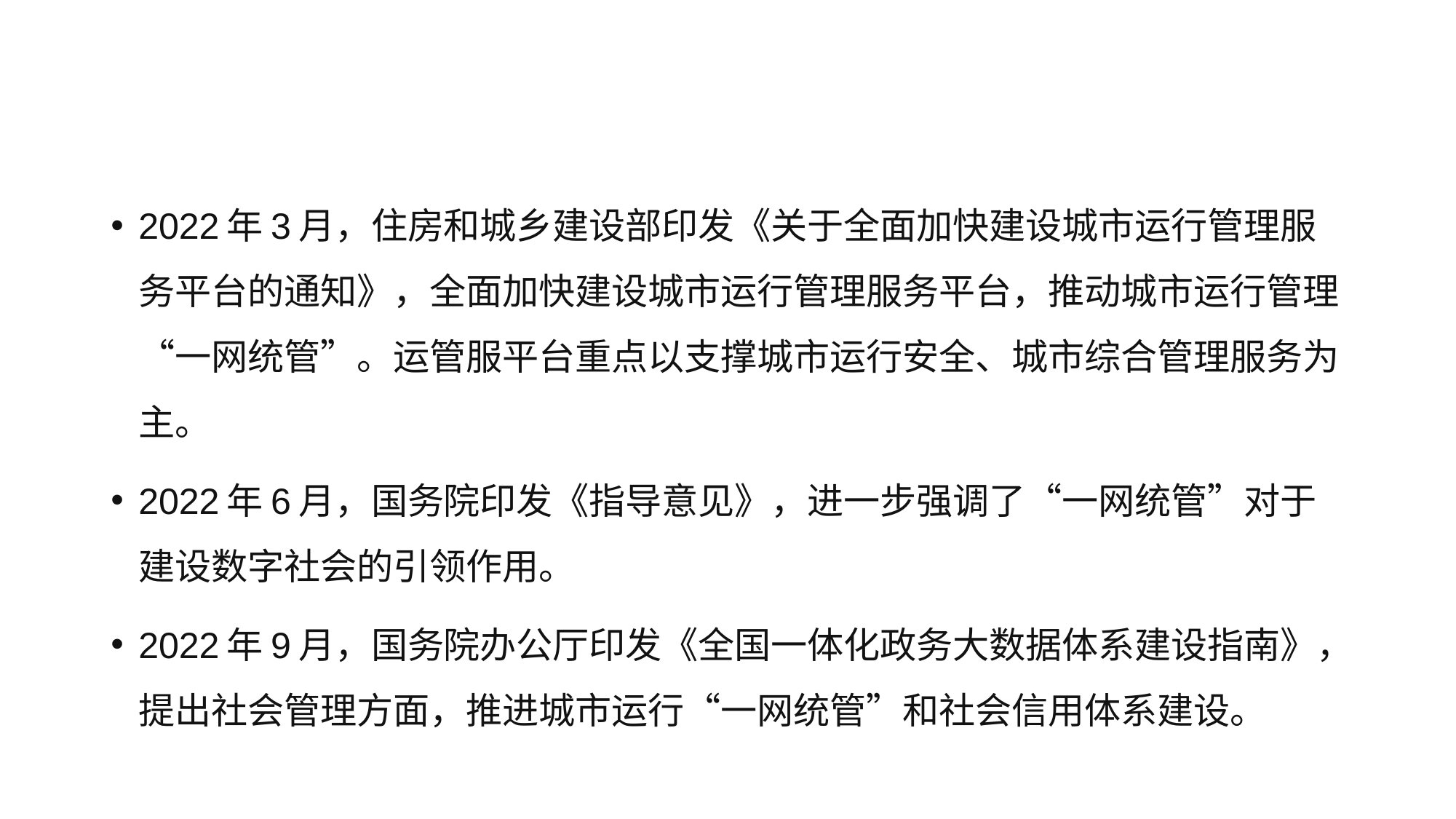

#
2022年3月，住房和城乡建设部印发《关于全面加快建设城市运行管理服务平台的通知》，全面加快建设城市运行管理服务平台，推动城市运行管理“一网统管”。运管服平台重点以支撑城市运行安全、城市综合管理服务为主。
2022年6月，国务院印发《指导意见》，进一步强调了“一网统管”对于建设数字社会的引领作用。
2022年9月，国务院办公厅印发《全国一体化政务大数据体系建设指南》，提出社会管理方面，推进城市运行“一网统管”和社会信用体系建设。